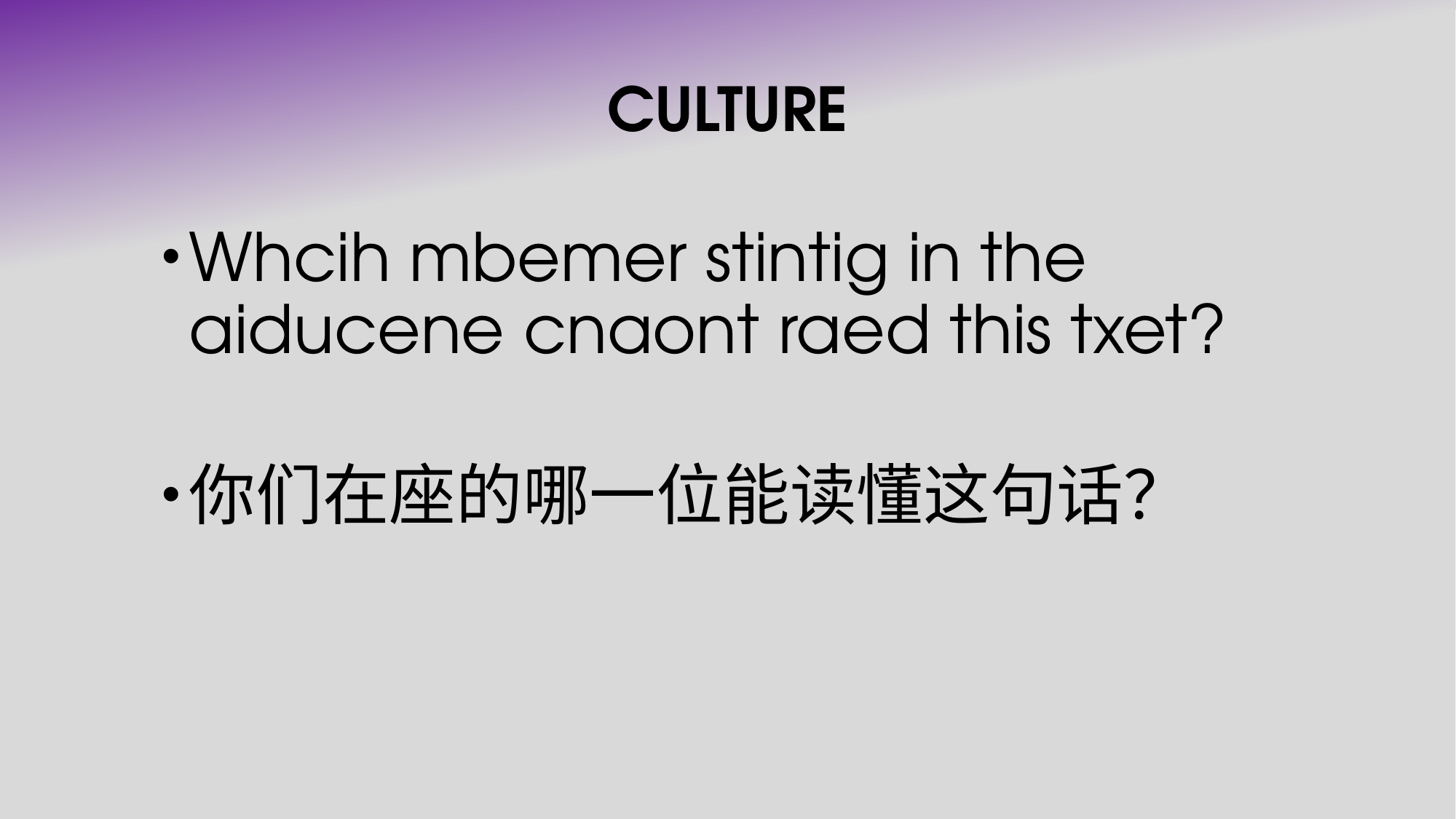

# CULTURE
Whcih mbemer stintig in the aiducene cnaont raed this txet?

你们在座的哪一位能读懂这句话？